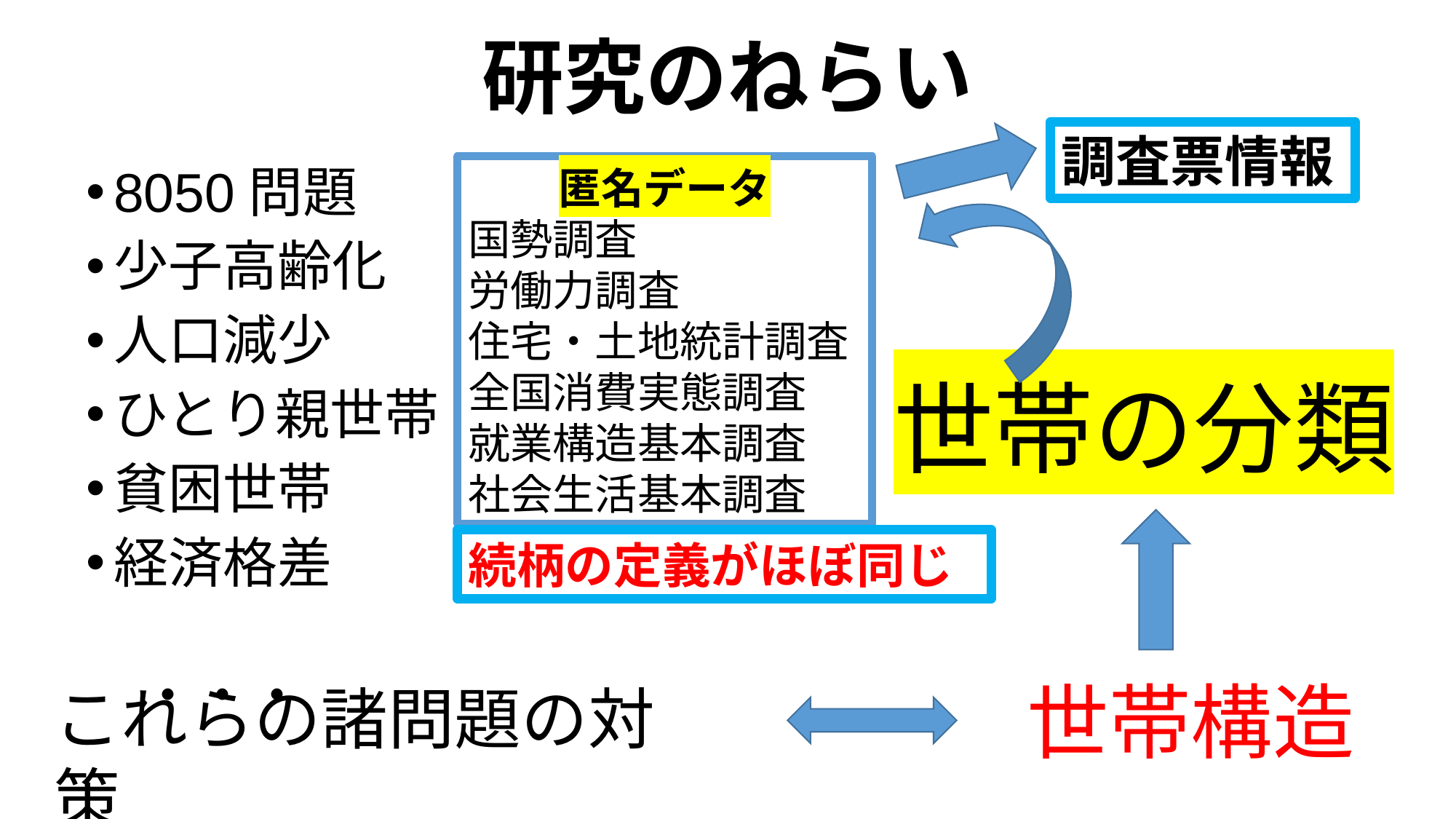

# 研究のねらい

調査票情報
匿名データ
国勢調査
労働力調査
住宅・土地統計調査
全国消費実態調査
就業構造基本調査
社会生活基本調査
8050問題
少子高齢化
人口減少
ひとり親世帯
貧困世帯
経済格差
　　　　・・・

世帯の分類

続柄の定義がほぼ同じ
世帯構造
これらの諸問題の対策